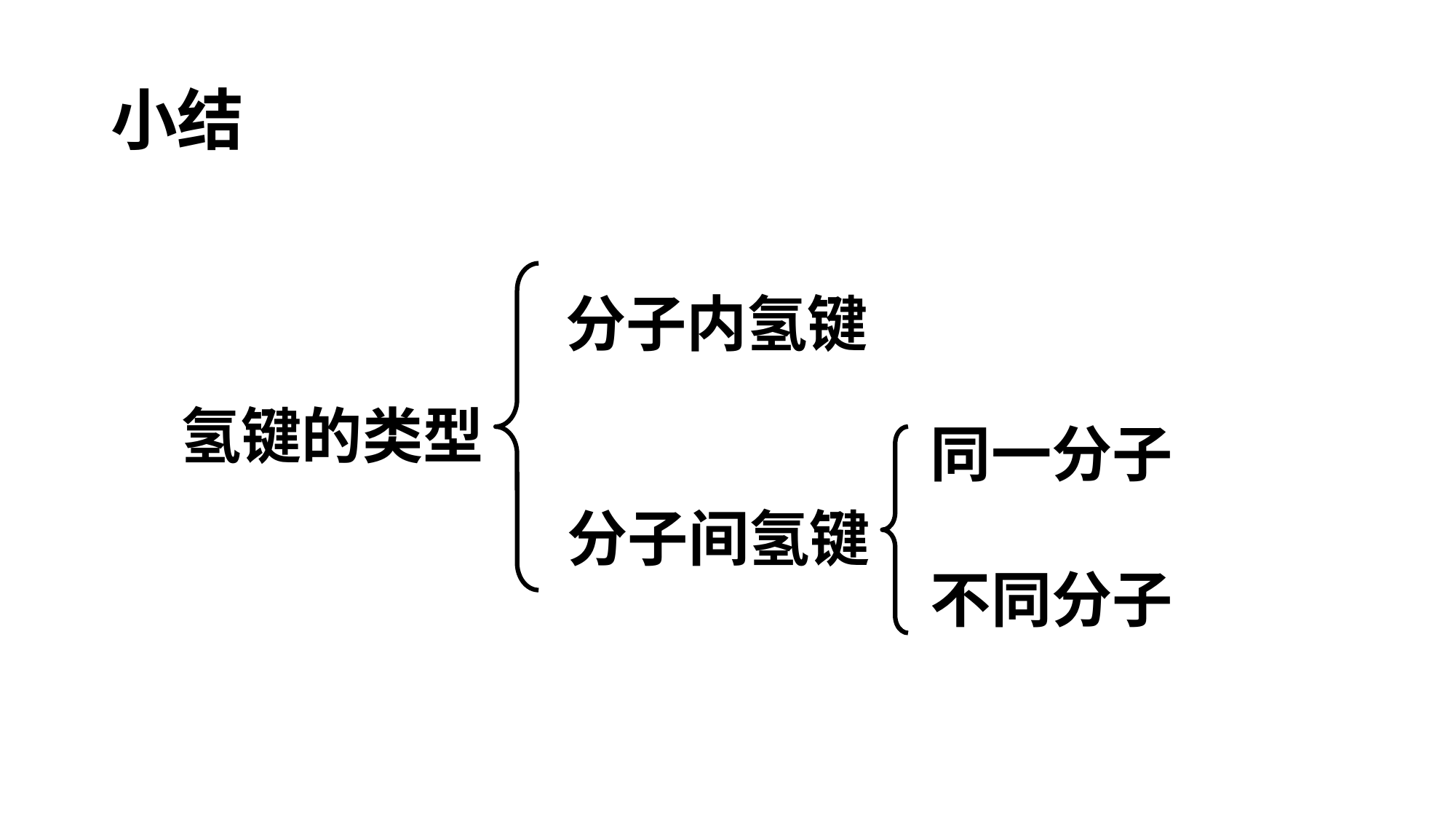

# 小结

分子内氢键
氢键的类型
同一分子
不同分子

分子间氢键